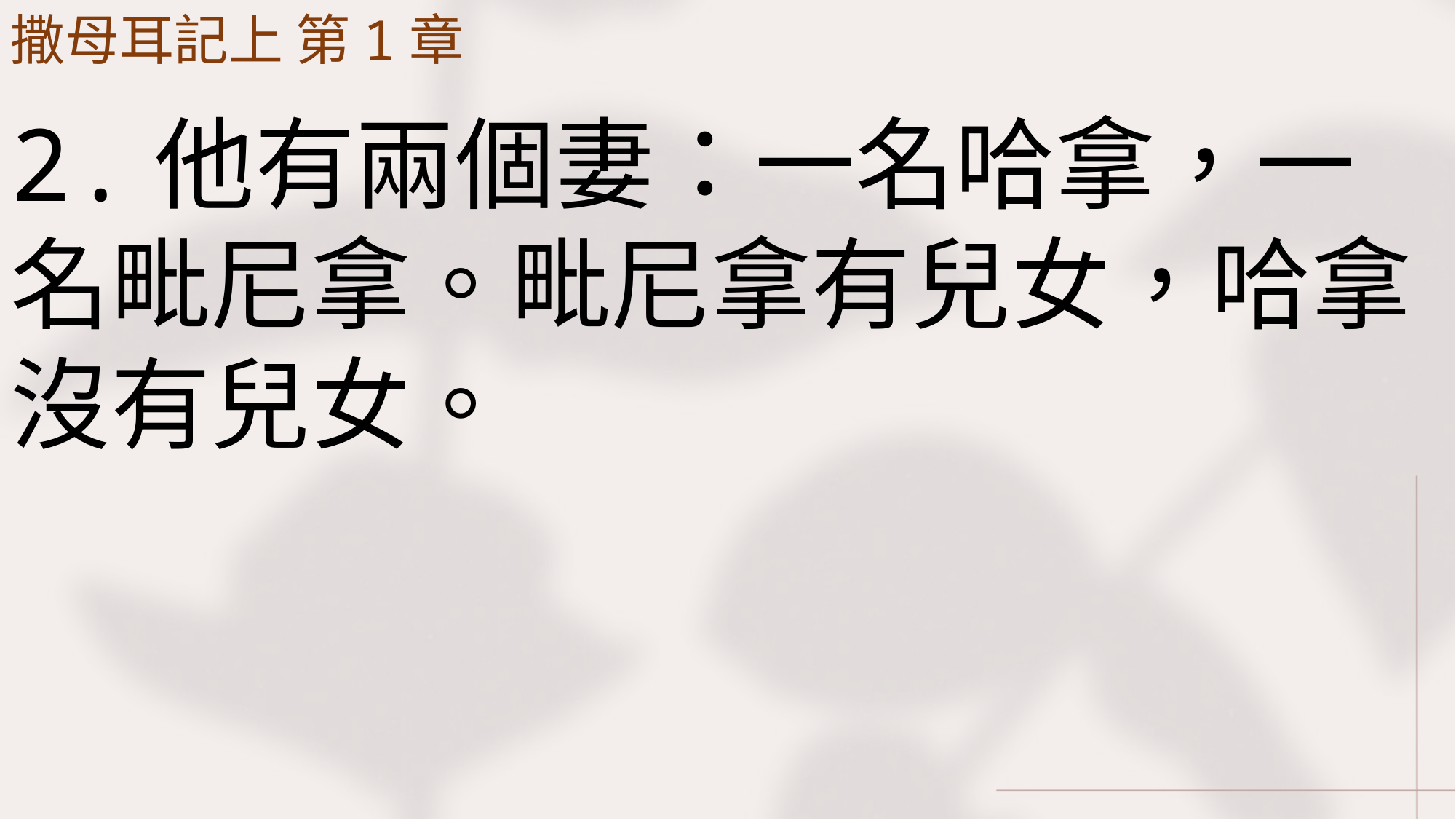

撒母耳記上 第1章
2.他有兩個妻：一名哈拿，一名毗尼拿。毗尼拿有兒女，哈拿沒有兒女。